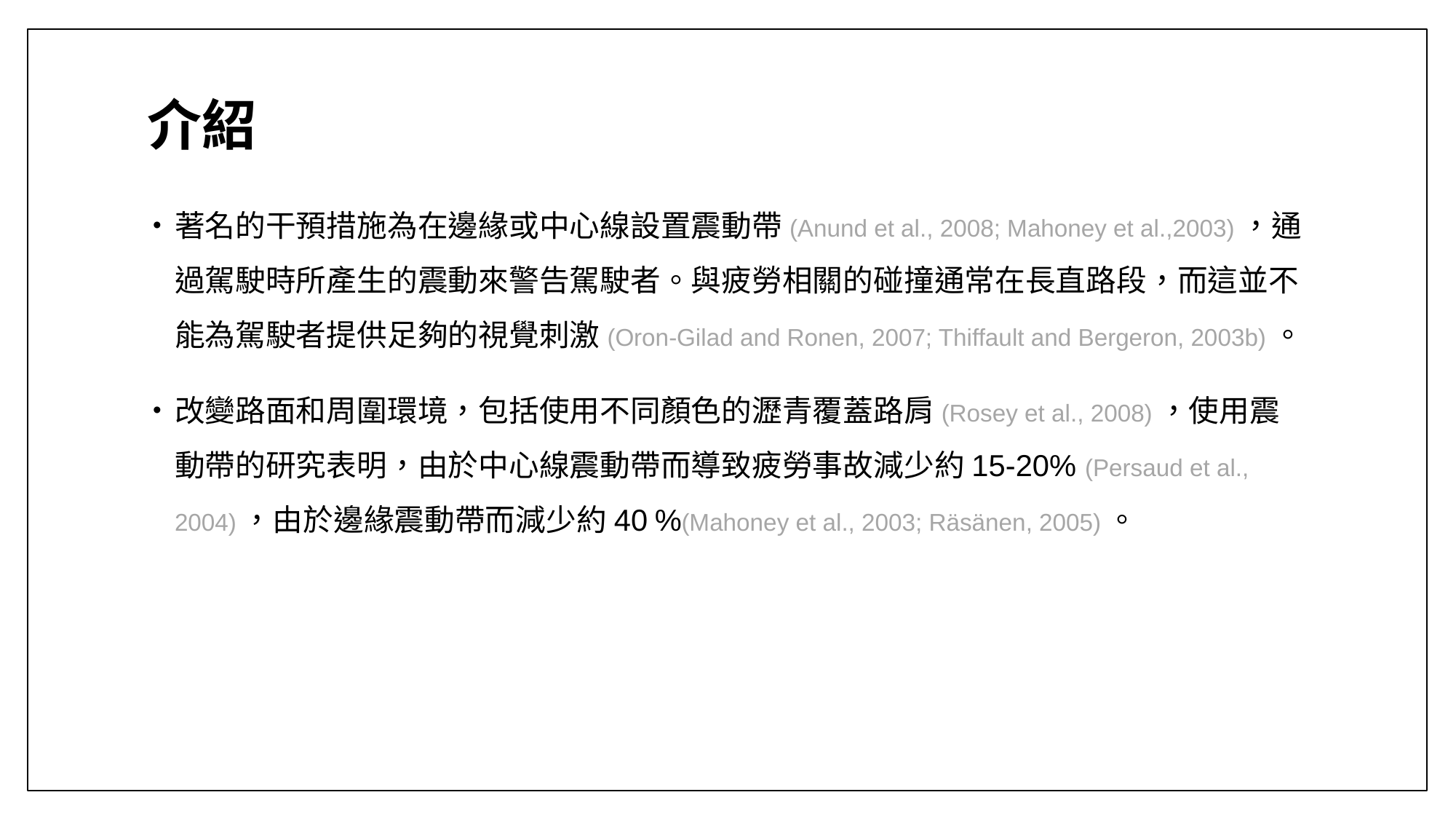

# 介紹
著名的干預措施為在邊緣或中心線設置震動帶(Anund et al., 2008; Mahoney et al.,2003)，通過駕駛時所產生的震動來警告駕駛者。與疲勞相關的碰撞通常在長直路段，而這並不能為駕駛者提供足夠的視覺刺激(Oron-Gilad and Ronen, 2007; Thiffault and Bergeron, 2003b)。
改變路面和周圍環境，包括使用不同顏色的瀝青覆蓋路肩(Rosey et al., 2008)，使用震動帶的研究表明，由於中心線震動帶而導致疲勞事故減少約15-20% (Persaud et al., 2004)，由於邊緣震動帶而減少約40 %(Mahoney et al., 2003; Räsänen, 2005)。